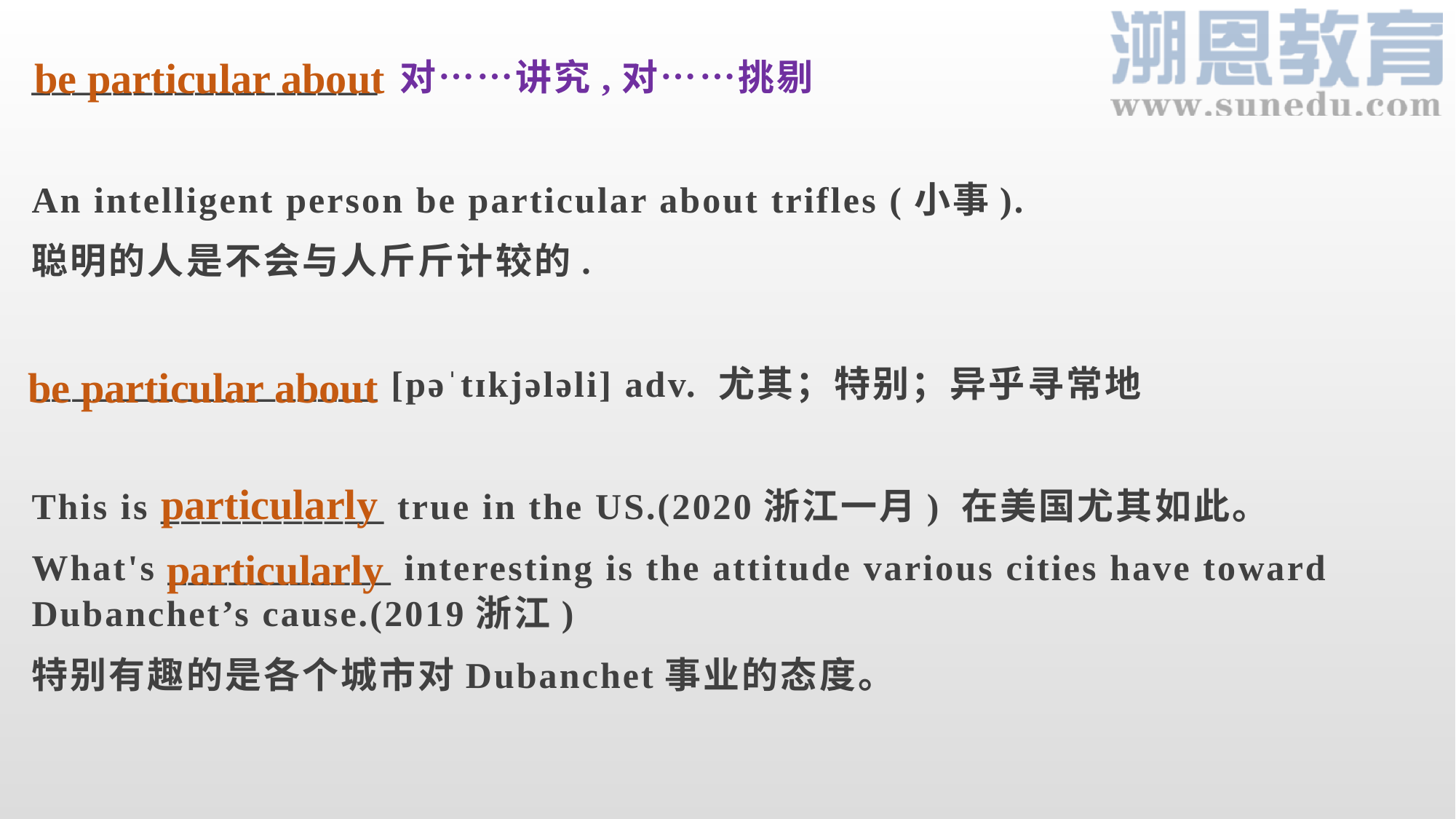

be particular about
_________________ 对……讲究,对……挑剔

An intelligent person be particular about trifles (小事).
聪明的人是不会与人斤斤计较的.

_________________ [pəˈtɪkjələli] adv. 尤其；特别；异乎寻常地

This is ___________ true in the US.(2020浙江一月) 在美国尤其如此。
What's ___________ interesting is the attitude various cities have toward Dubanchet’s cause.(2019浙江)
特别有趣的是各个城市对Dubanchet事业的态度。
be particular about
particularly
particularly